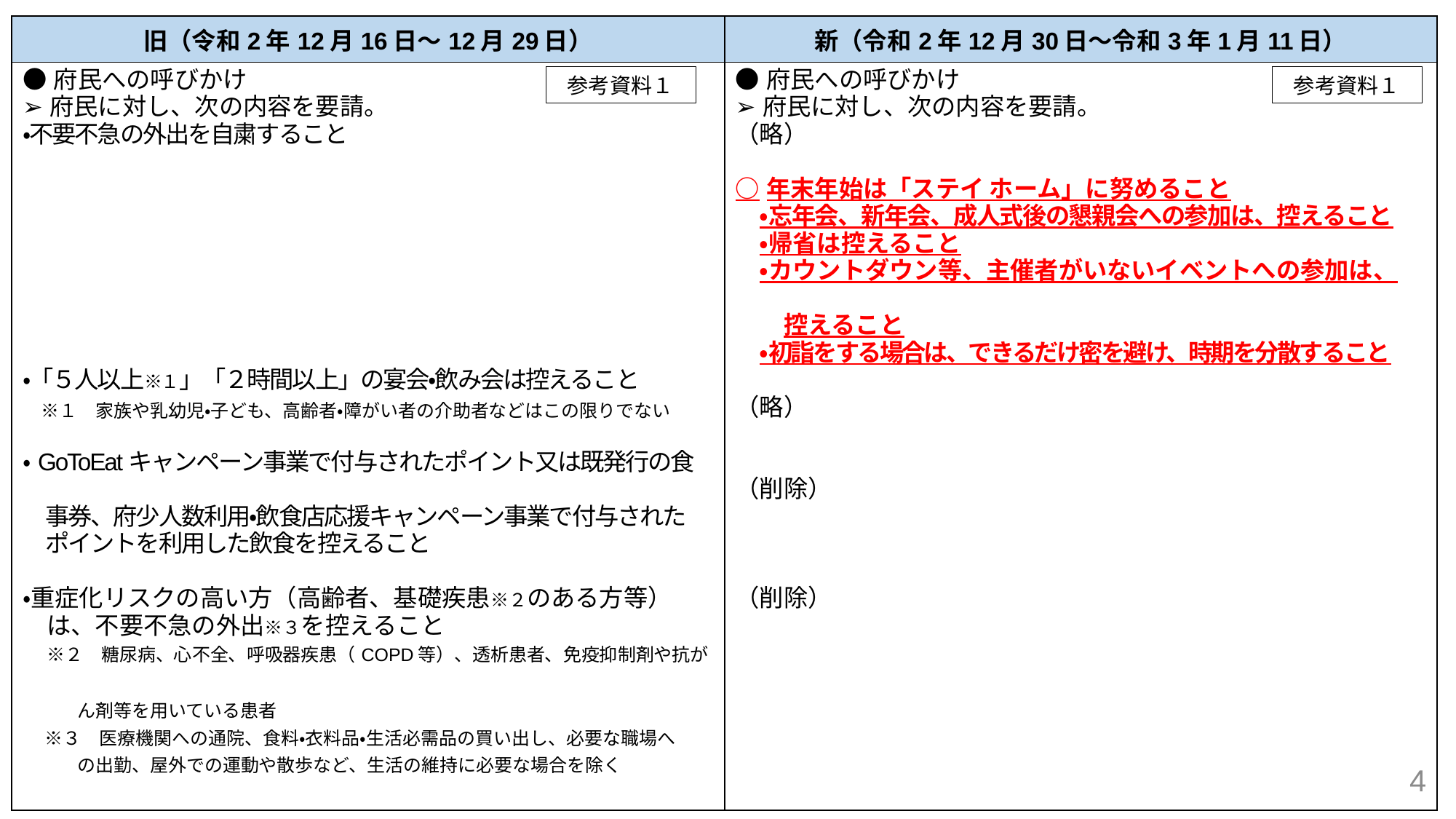

| 旧（令和2年12月16日～12月29日） | 新（令和2年12月30日～令和3年1月11日） |
| --- | --- |
| ●府民への呼びかけ ➢府民に対し、次の内容を要請。 ・不要不急の外出を自粛すること ・「５人以上※１」「２時間以上」の宴会・飲み会は控えること 　※１　家族や乳幼児・子ども、高齢者・障がい者の介助者などはこの限りでない ・GoToEatキャンペーン事業で付与されたポイント又は既発行の食　 　事券、府少人数利用・飲食店応援キャンペーン事業で付与された 　ポイントを利用した飲食を控えること ・重症化リスクの高い方（高齢者、基礎疾患※２のある方等）　 　は、不要不急の外出※３を控えること 　※２　糖尿病、心不全、呼吸器疾患（COPD等）、透析患者、免疫抑制剤や抗が　 　　　ん剤等を用いている患者　 　 ※３　医療機関への通院、食料・衣料品・生活必需品の買い出し、必要な職場へ 　　　の出勤、屋外での運動や散歩など、生活の維持に必要な場合を除く | ●府民への呼びかけ ➢府民に対し、次の内容を要請。 （略） ○年末年始は「ステイ ホーム」に努めること 　・忘年会、新年会、成人式後の懇親会への参加は、控えること 　・帰省は控えること 　・カウントダウン等、主催者がいないイベントへの参加は、　　 　　控えること 　・初詣をする場合は、できるだけ密を避け、時期を分散すること （略） （削除） （削除） |
参考資料１
参考資料１
4